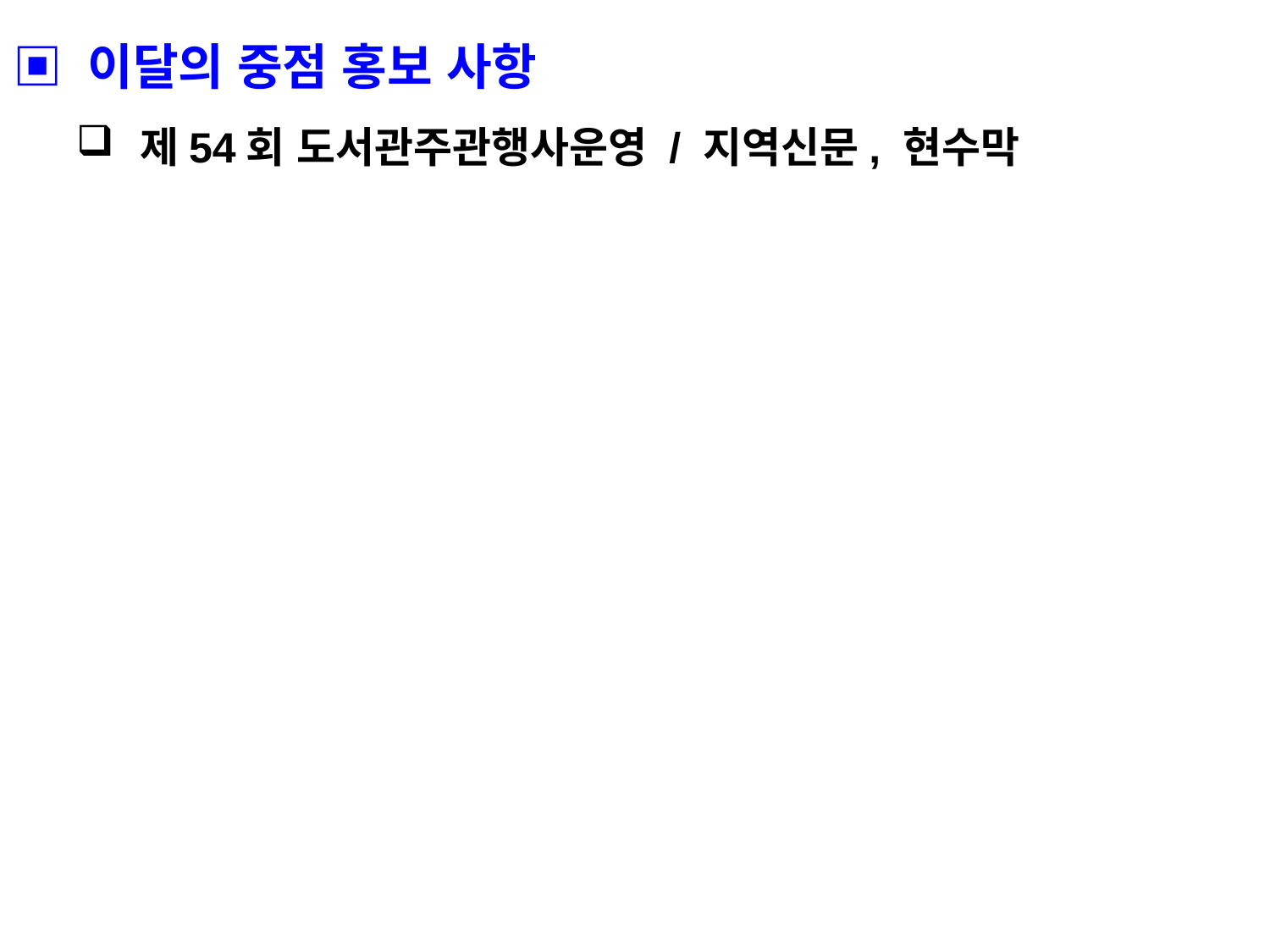

▣ 이달의 중점 홍보 사항
제54회 도서관주관행사운영 / 지역신문, 현수막